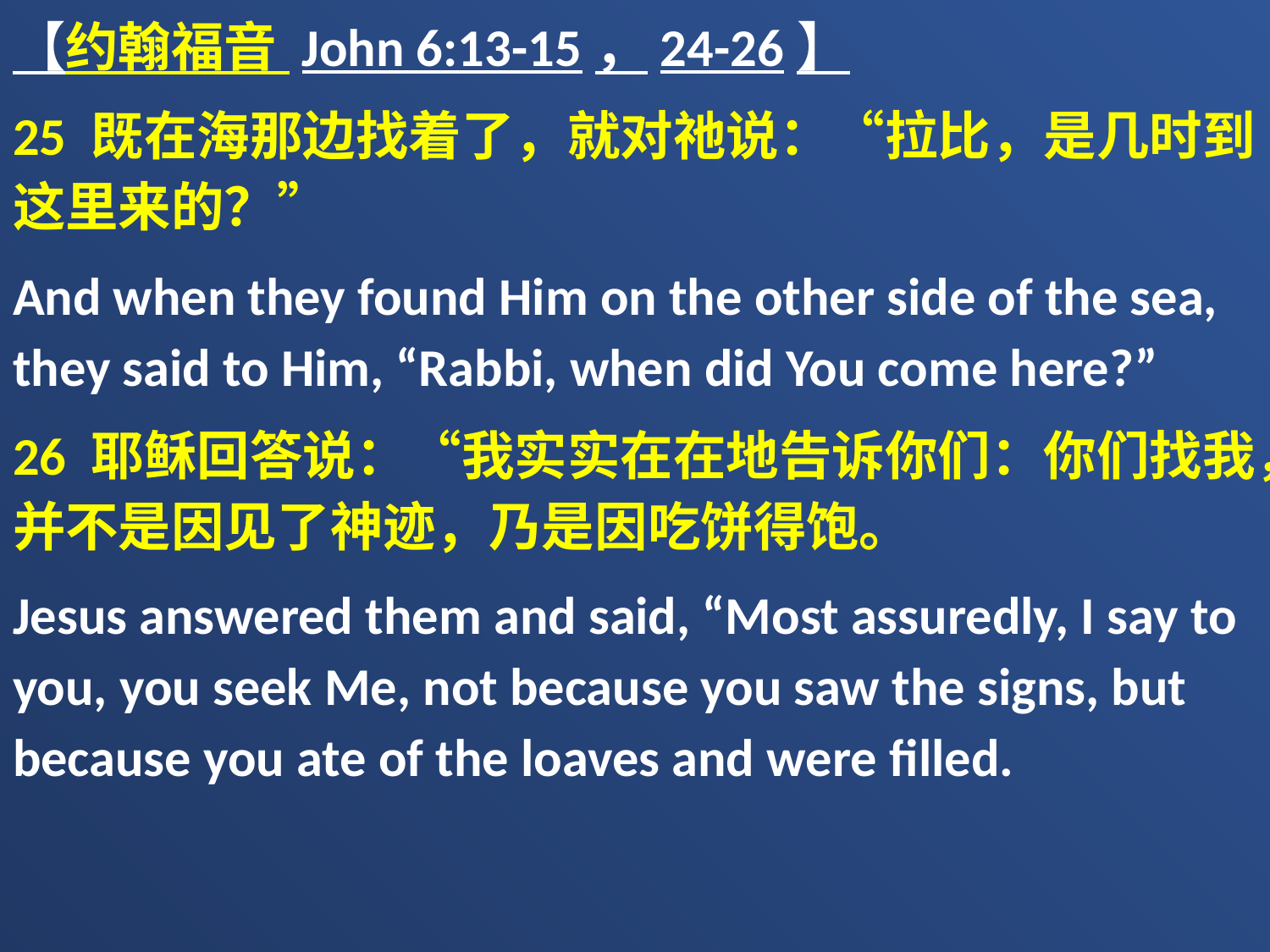

【约翰福音 John 6:13-15，24-26】
25 既在海那边找着了，就对祂说：“拉比，是几时到这里来的？”
And when they found Him on the other side of the sea, they said to Him, “Rabbi, when did You come here?”
26 耶稣回答说：“我实实在在地告诉你们：你们找我，并不是因见了神迹，乃是因吃饼得饱。
Jesus answered them and said, “Most assuredly, I say to you, you seek Me, not because you saw the signs, but because you ate of the loaves and were filled.